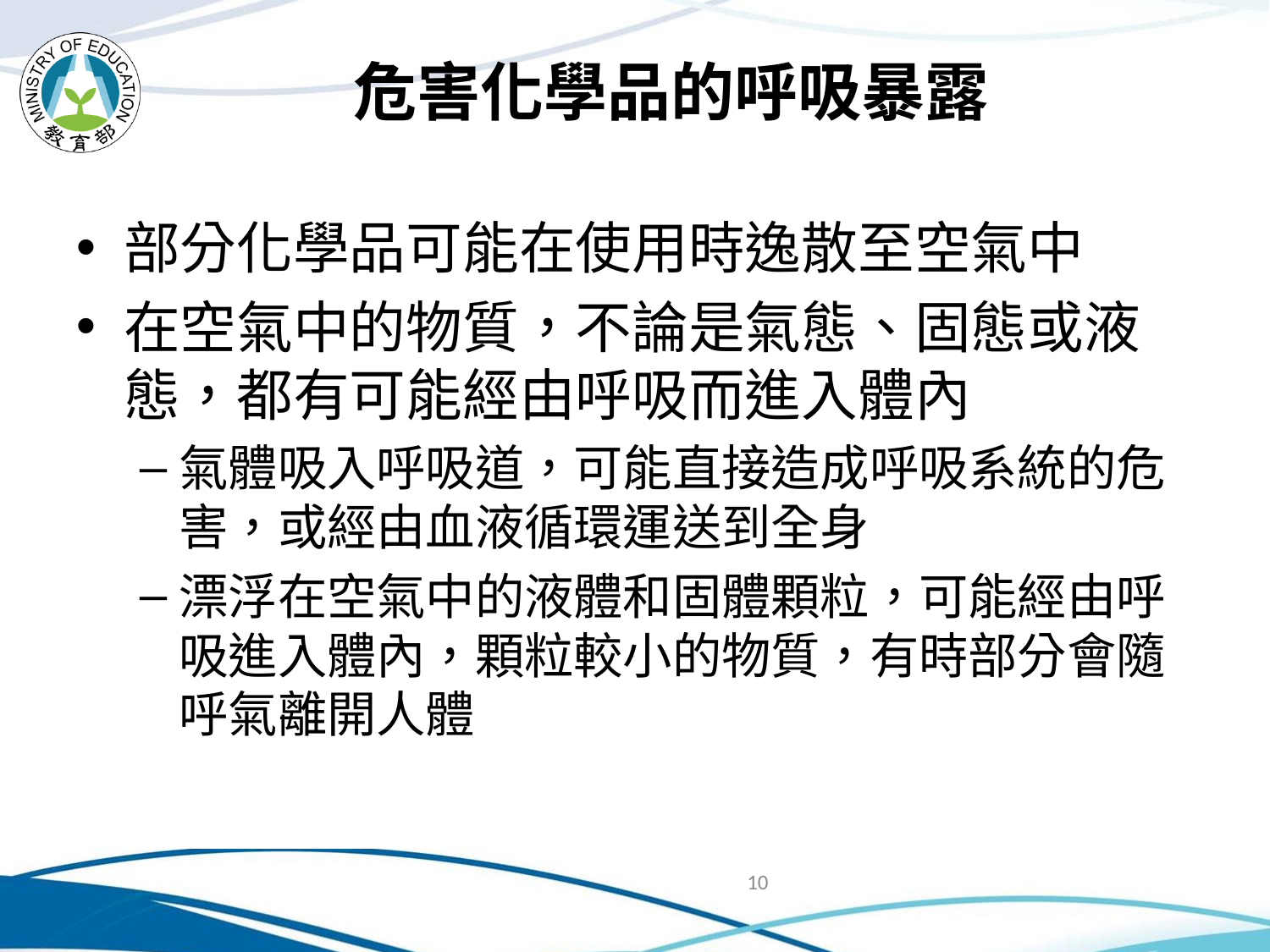

# 危害化學品的呼吸暴露
部分化學品可能在使用時逸散至空氣中
在空氣中的物質，不論是氣態、固態或液態，都有可能經由呼吸而進入體內
氣體吸入呼吸道，可能直接造成呼吸系統的危害，或經由血液循環運送到全身
漂浮在空氣中的液體和固體顆粒，可能經由呼吸進入體內，顆粒較小的物質，有時部分會隨呼氣離開人體
10